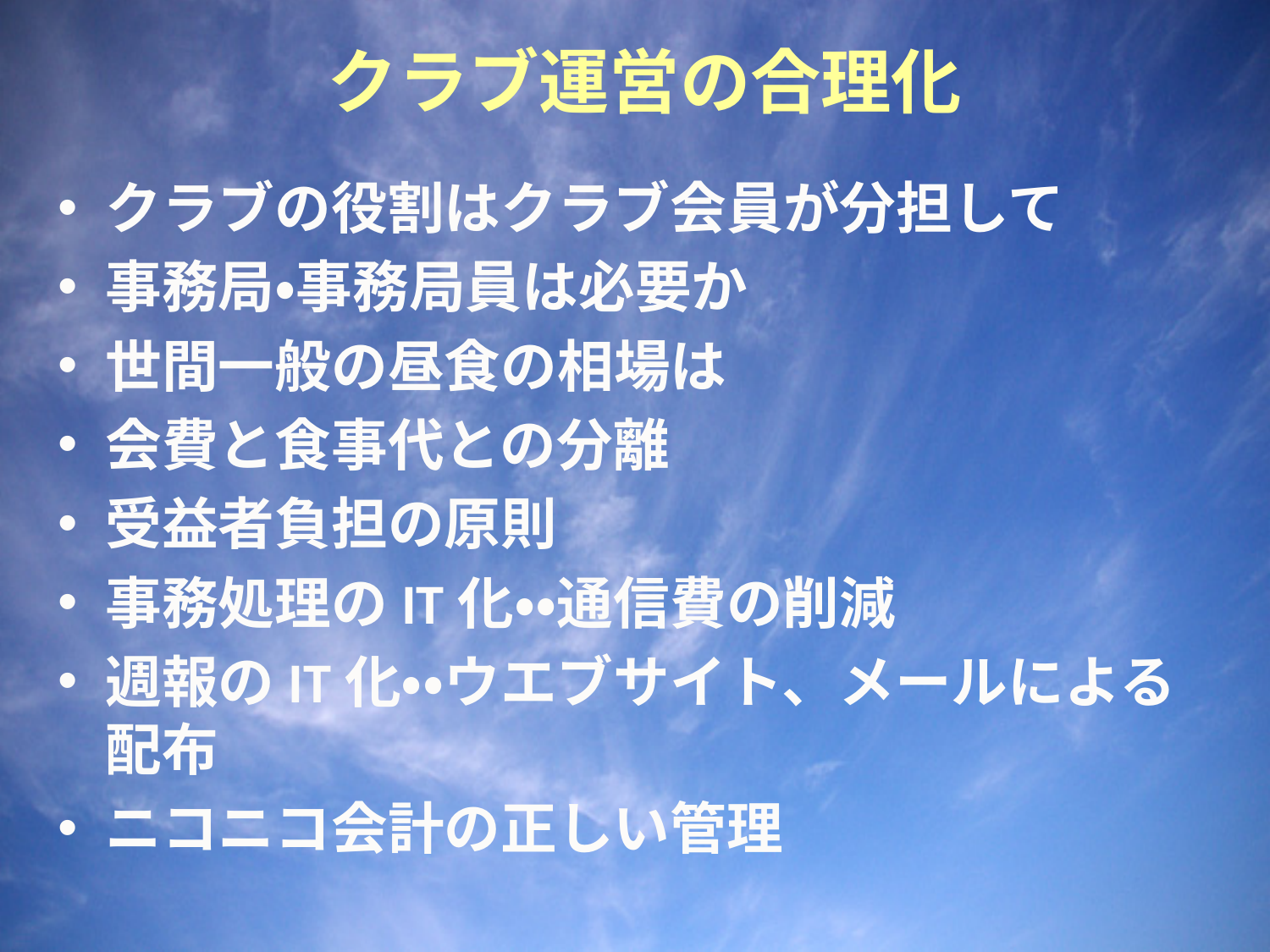

# クラブ運営の合理化
クラブの役割はクラブ会員が分担して
事務局・事務局員は必要か
世間一般の昼食の相場は
会費と食事代との分離
受益者負担の原則
事務処理のIT化・・通信費の削減
週報のIT化・・ウエブサイト、メールによる配布
ニコニコ会計の正しい管理